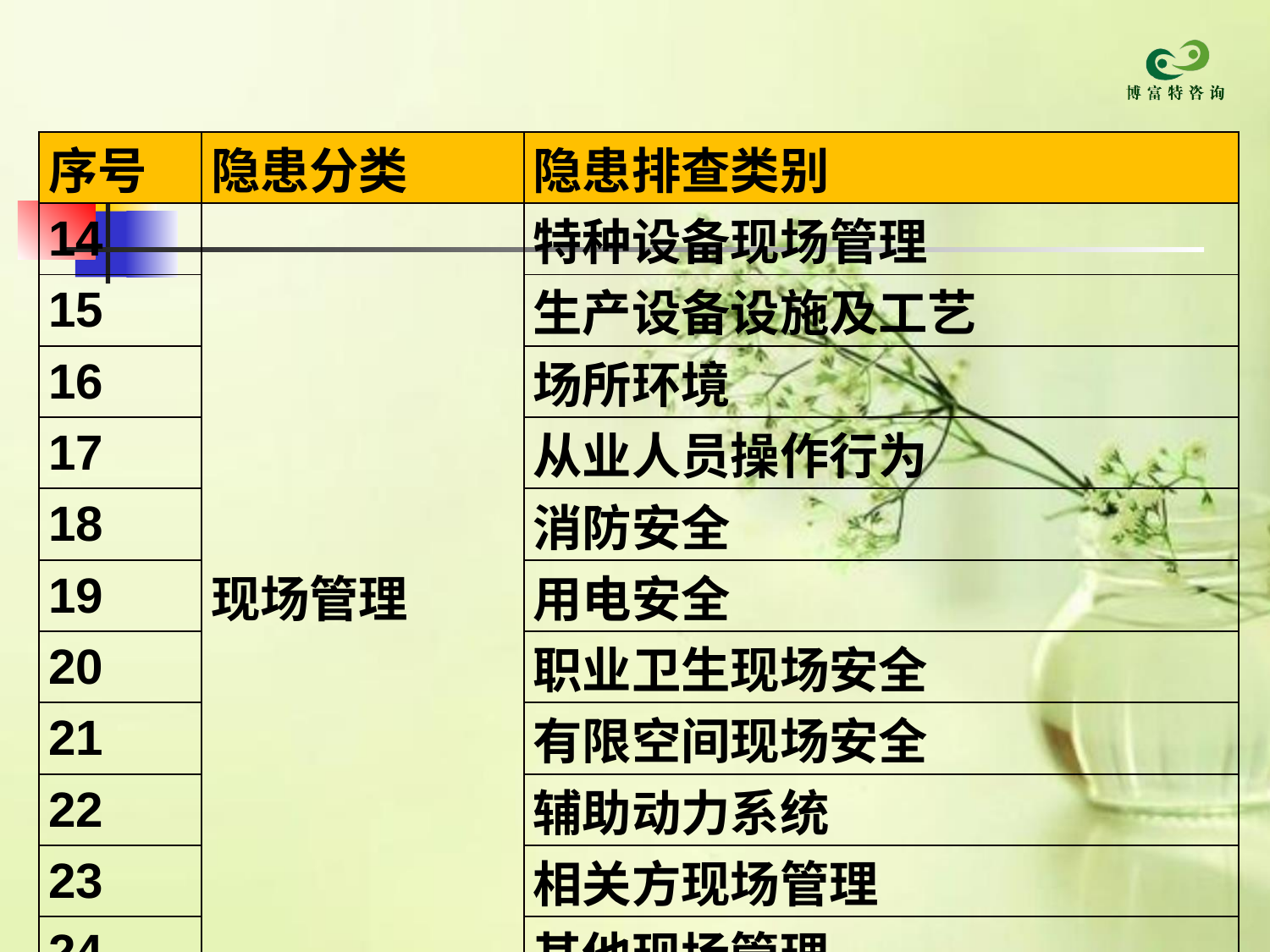

| 序号 | 隐患分类 | 隐患排查类别 |
| --- | --- | --- |
| 14 | 现场管理 | 特种设备现场管理 |
| 15 |  | 生产设备设施及工艺 |
| 16 |  | 场所环境 |
| 17 |  | 从业人员操作行为 |
| 18 |  | 消防安全 |
| 19 |  | 用电安全 |
| 20 |  | 职业卫生现场安全 |
| 21 |  | 有限空间现场安全 |
| 22 |  | 辅助动力系统 |
| 23 |  | 相关方现场管理 |
| 24 |  | 其他现场管理 |